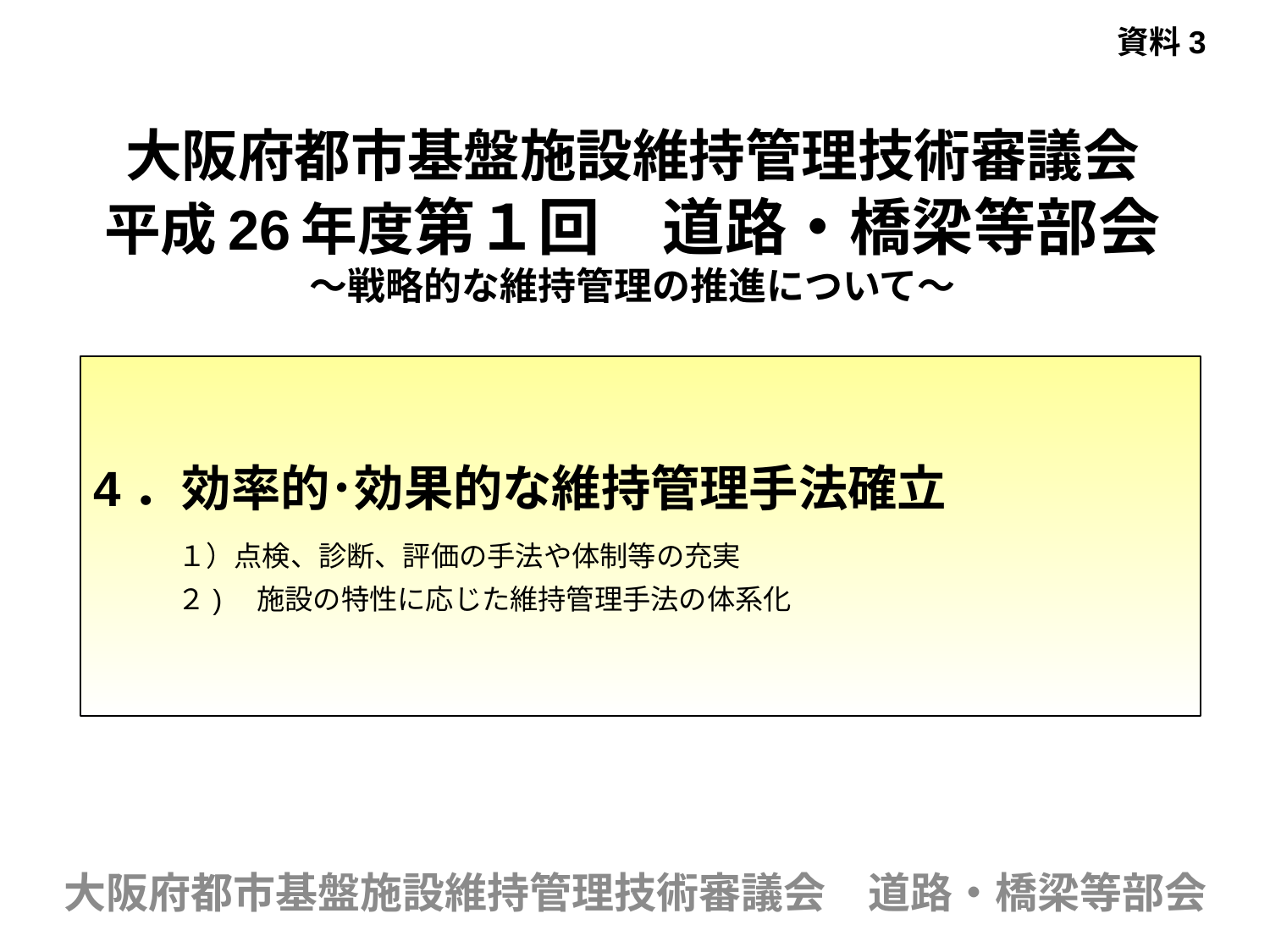

資料3
# 大阪府都市基盤施設維持管理技術審議会 平成26年度第１回　道路・橋梁等部会 ～戦略的な維持管理の推進について～
4．効率的･効果的な維持管理手法確立
　　１）点検、診断、評価の手法や体制等の充実
　　　２)　施設の特性に応じた維持管理手法の体系化
大阪府都市基盤施設維持管理技術審議会　道路・橋梁等部会